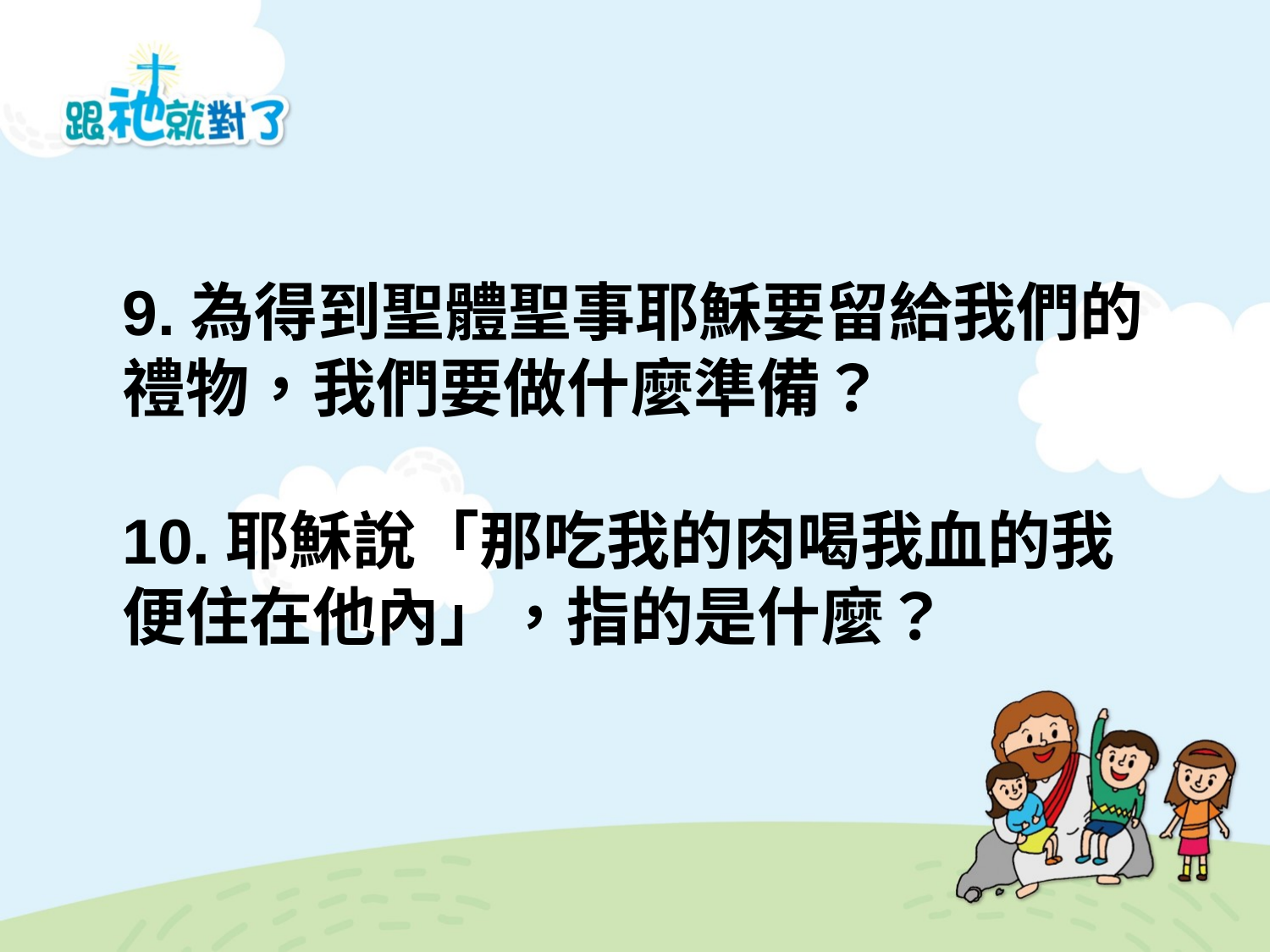

9.為得到聖體聖事耶穌要留給我們的禮物，我們要做什麼準備？

10.耶穌說「那吃我的肉喝我血的我便住在他內」，指的是什麼？